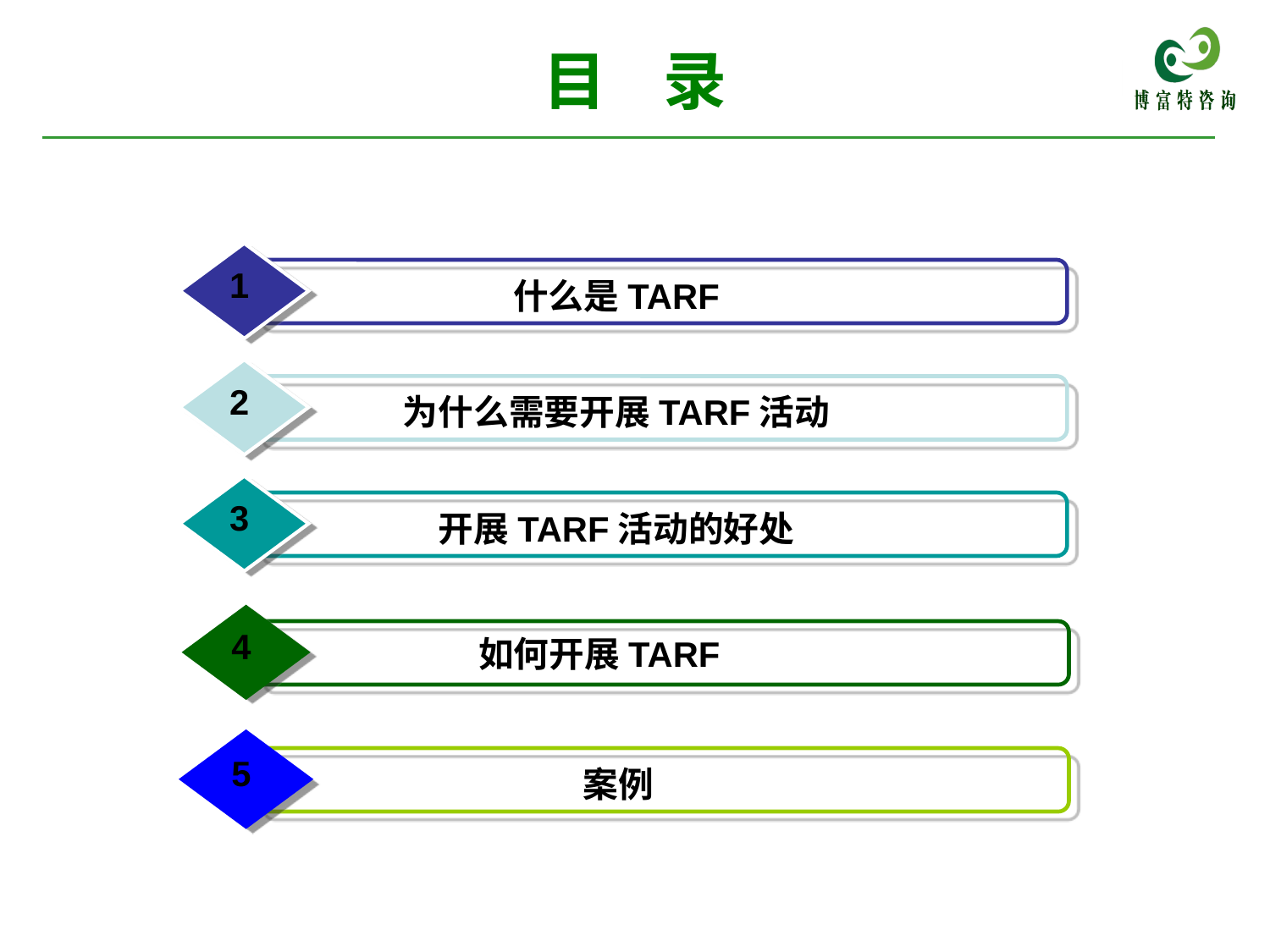

# 目    录

1

什么是TARF

2

为什么需要开展TARF活动

3

开展TARF活动的好处

4

如何开展TARF

5

案例
5